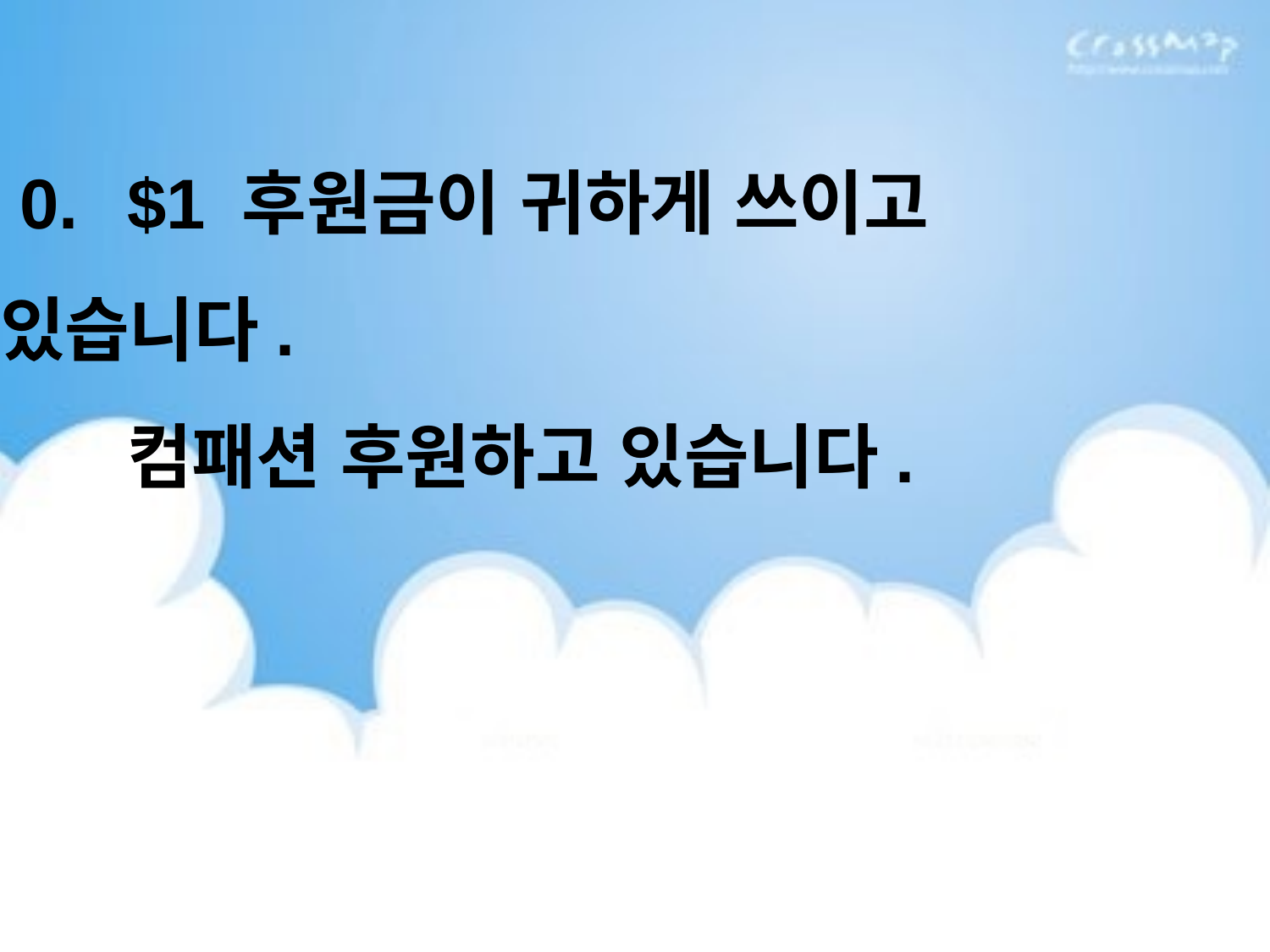

0.	$1 후원금이 귀하게 쓰이고 	있습니다.
	컴패션 후원하고 있습니다.